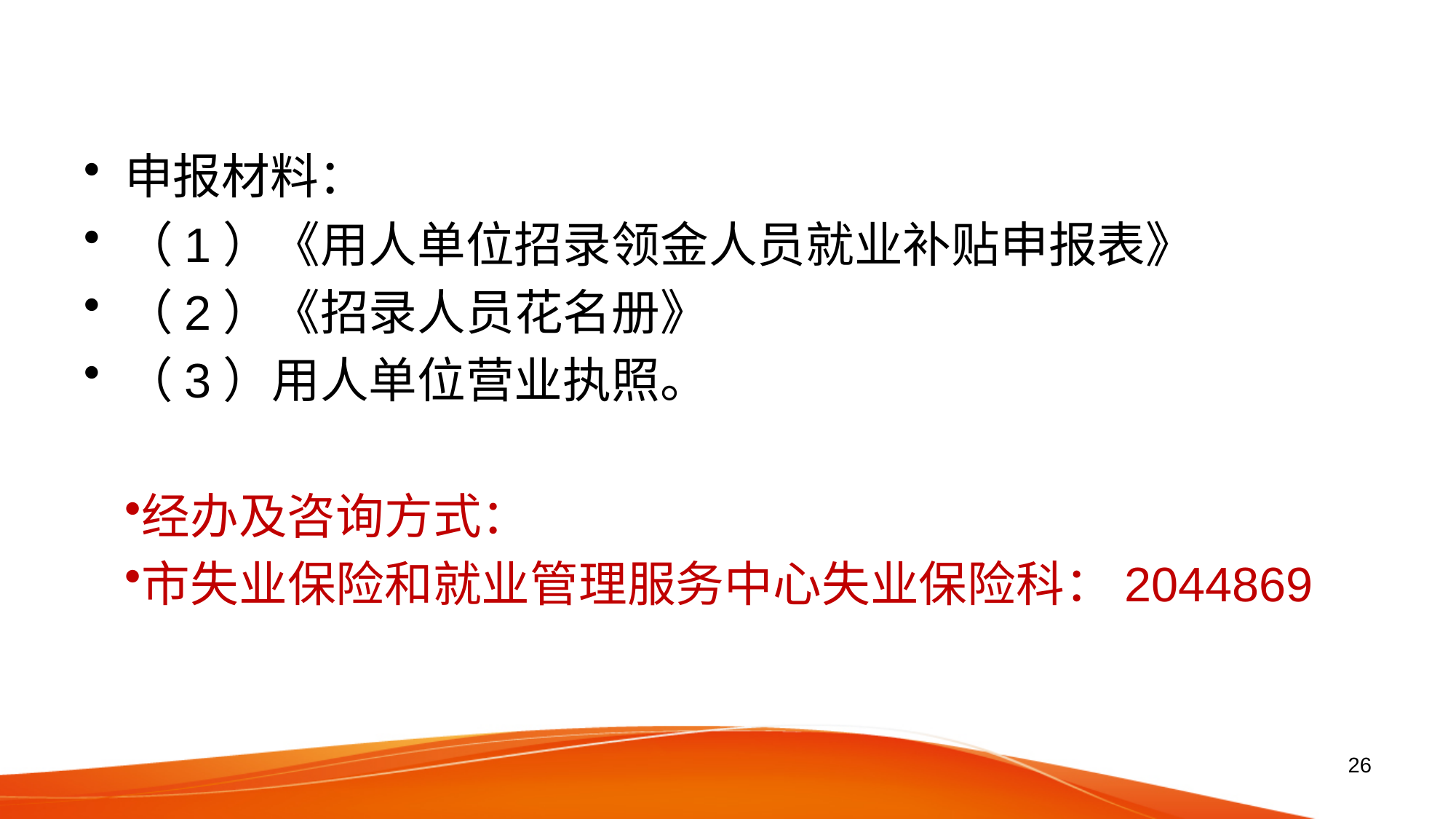

#
申报材料：
（1）《用人单位招录领金人员就业补贴申报表》
（2）《招录人员花名册》
（3）用人单位营业执照。

经办及咨询方式：
市失业保险和就业管理服务中心失业保险科：2044869

26